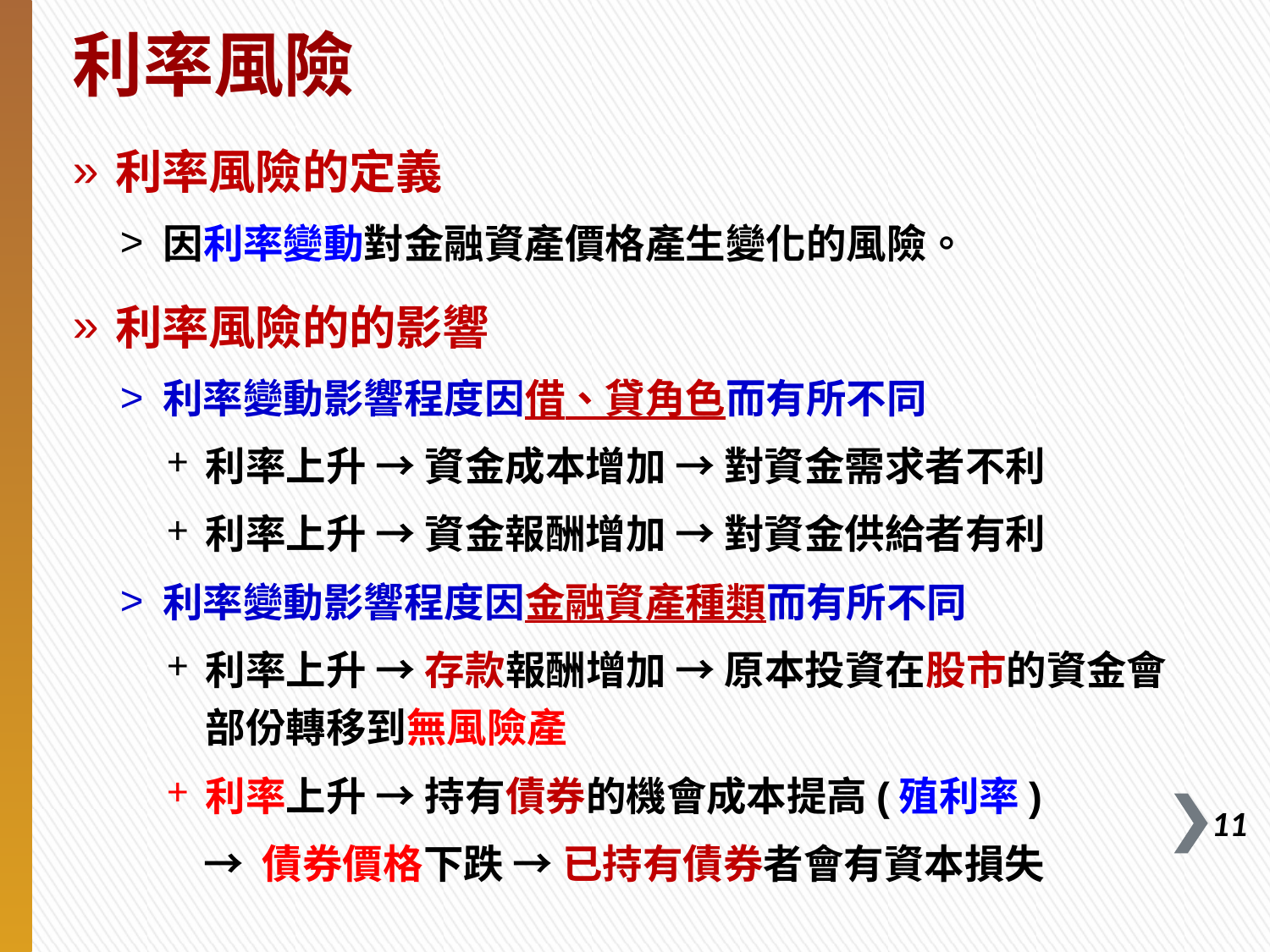

# 利率風險
利率風險的定義
因利率變動對金融資產價格產生變化的風險。
利率風險的的影響
利率變動影響程度因借、貸角色而有所不同
利率上升 → 資金成本增加 → 對資金需求者不利
利率上升 → 資金報酬增加 → 對資金供給者有利
利率變動影響程度因金融資產種類而有所不同
利率上升 → 存款報酬增加 → 原本投資在股市的資金會部份轉移到無風險產
利率上升 → 持有債券的機會成本提高(殖利率)
    → 債券價格下跌 → 已持有債券者會有資本損失

11